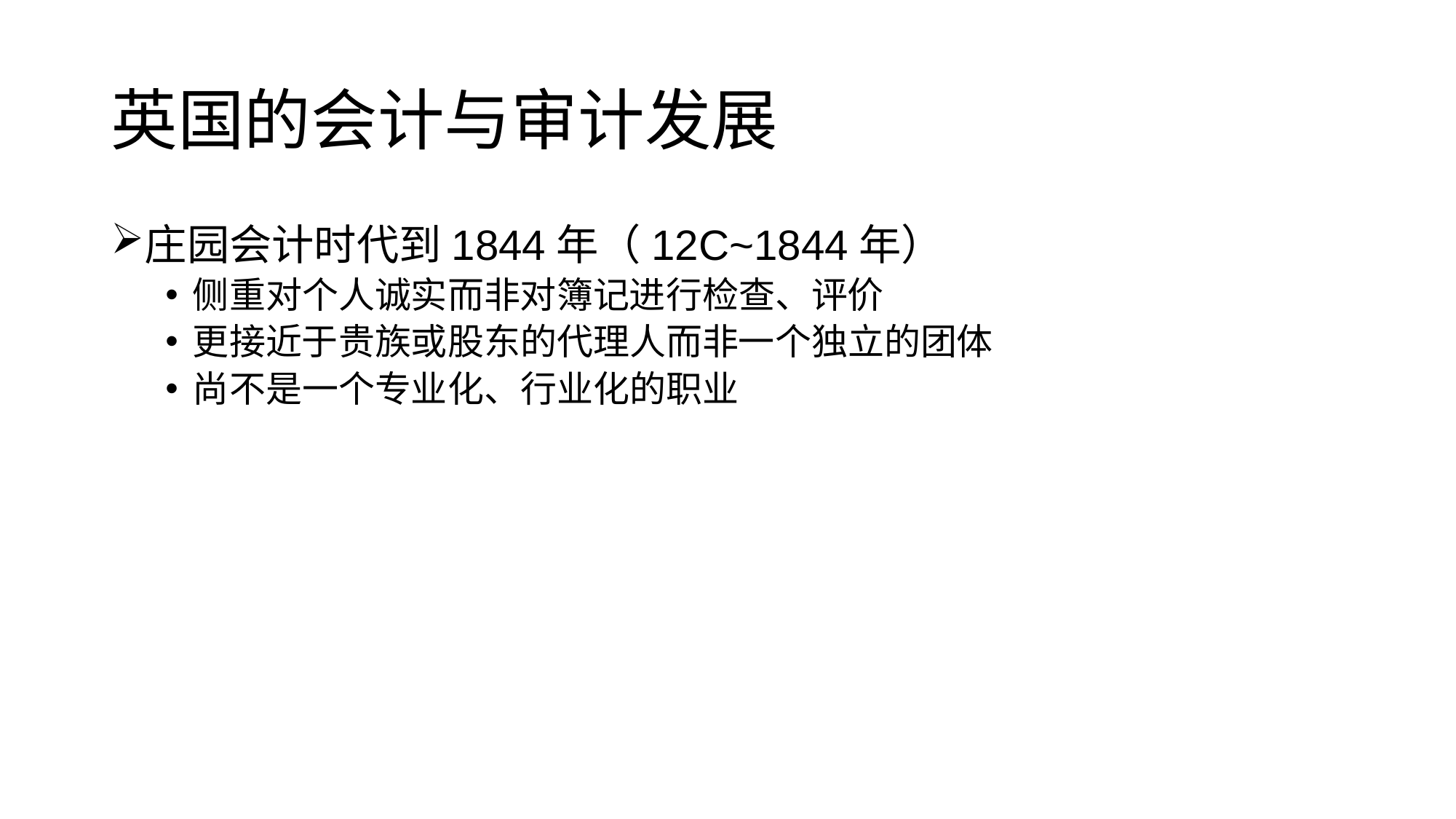

# 英国的会计与审计发展
庄园会计时代到1844年（12C~1844年）
侧重对个人诚实而非对簿记进行检查、评价
更接近于贵族或股东的代理人而非一个独立的团体
尚不是一个专业化、行业化的职业